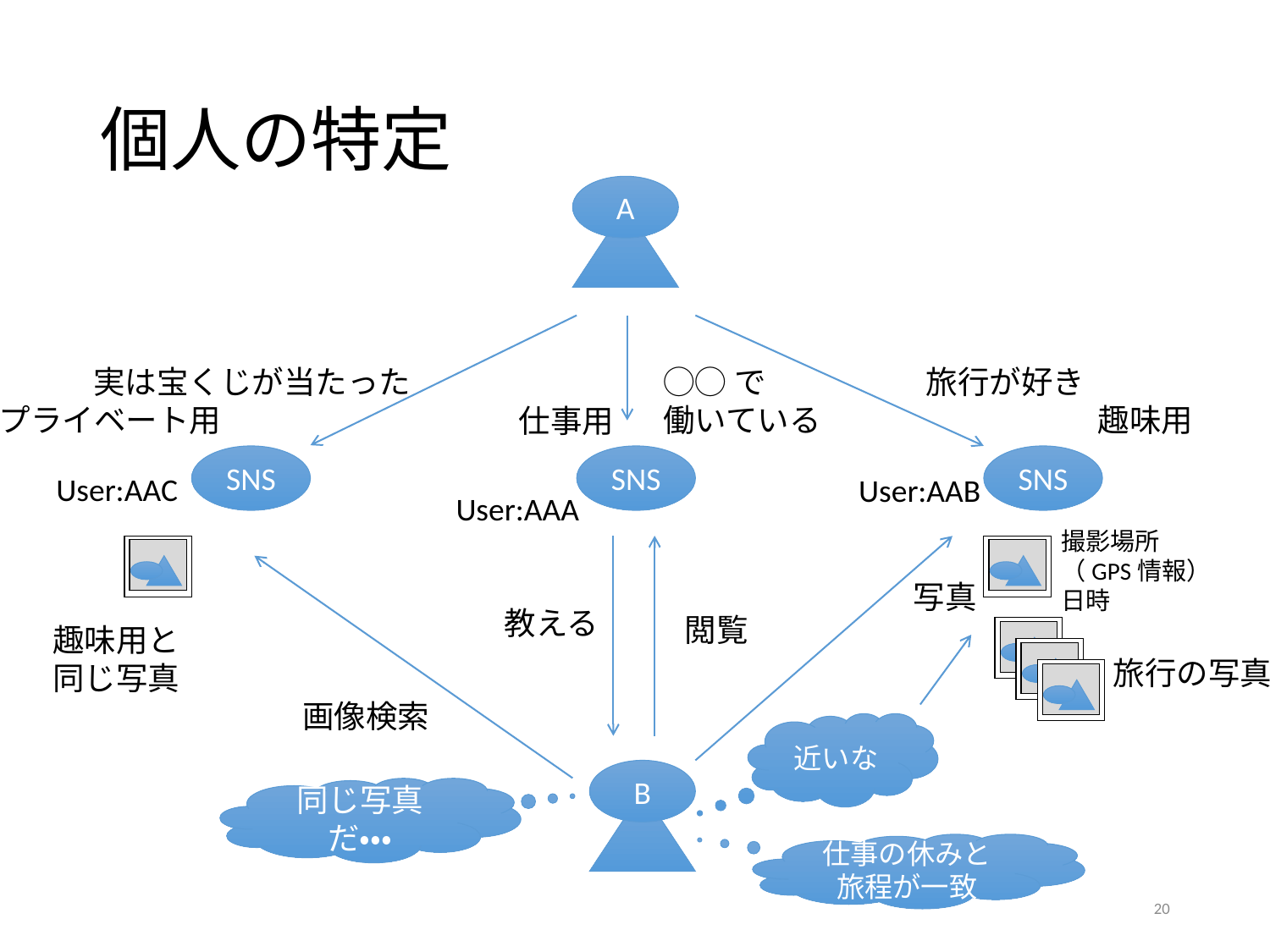

# 個人の特定
A

実は宝くじが当たった
◯◯で
働いている
旅行が好き
プライベート用
趣味用
仕事用
SNS
SNS
SNS
User:AAC
User:AAB
User:AAA
撮影場所
（GPS情報）
日時

写真
教える
閲覧
趣味用と
同じ写真

旅行の写真

画像検索
近いな
B

同じ写真だ・・・
仕事の休みと旅程が一致
20